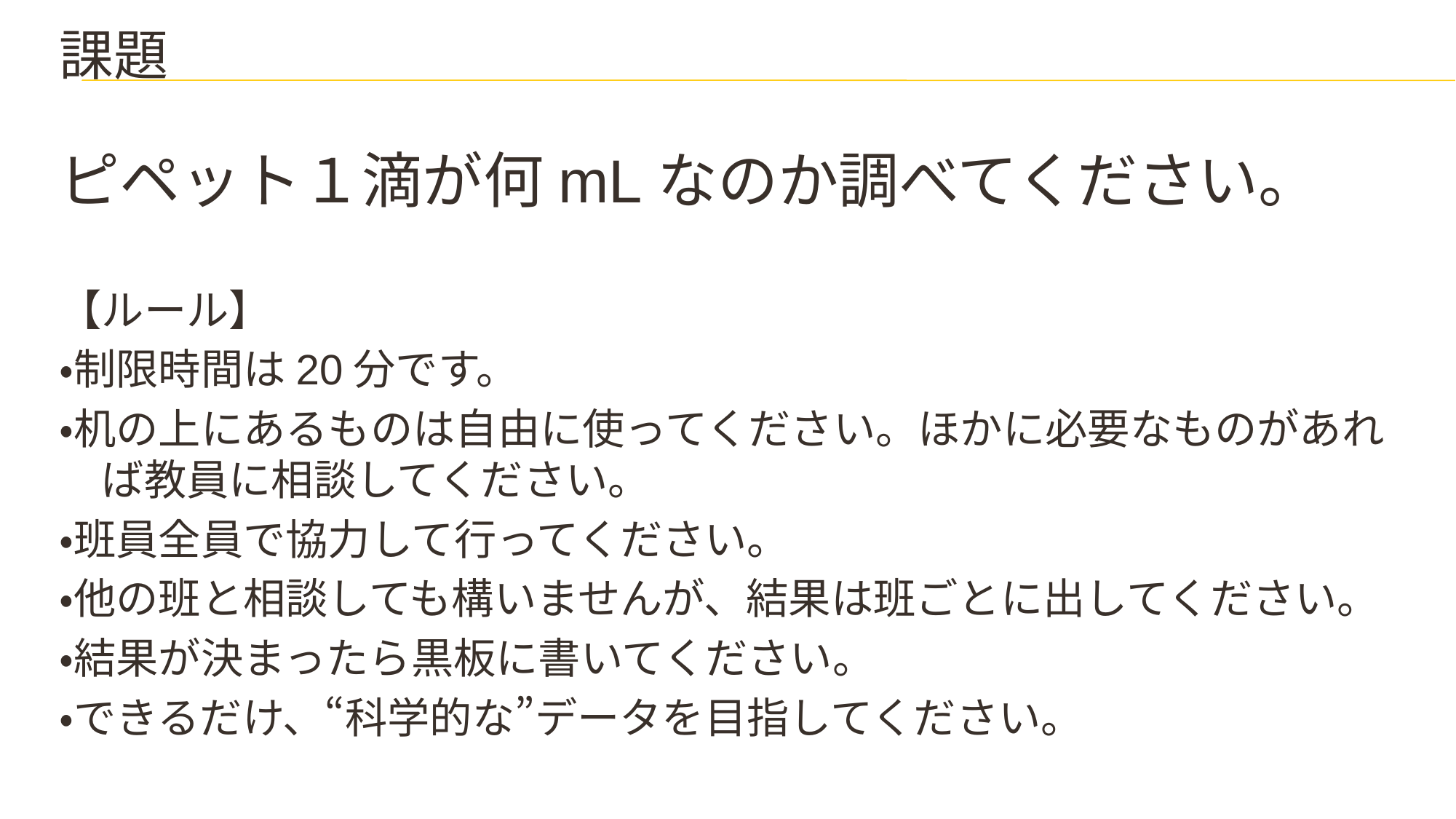

# 課題
ピペット１滴が何mLなのか調べてください。

【ルール】
・制限時間は20分です。
・机の上にあるものは自由に使ってください。ほかに必要なものがあれ　ば教員に相談してください。
・班員全員で協力して行ってください。
・他の班と相談しても構いませんが、結果は班ごとに出してください。
・結果が決まったら黒板に書いてください。
・できるだけ、“科学的な”データを目指してください。